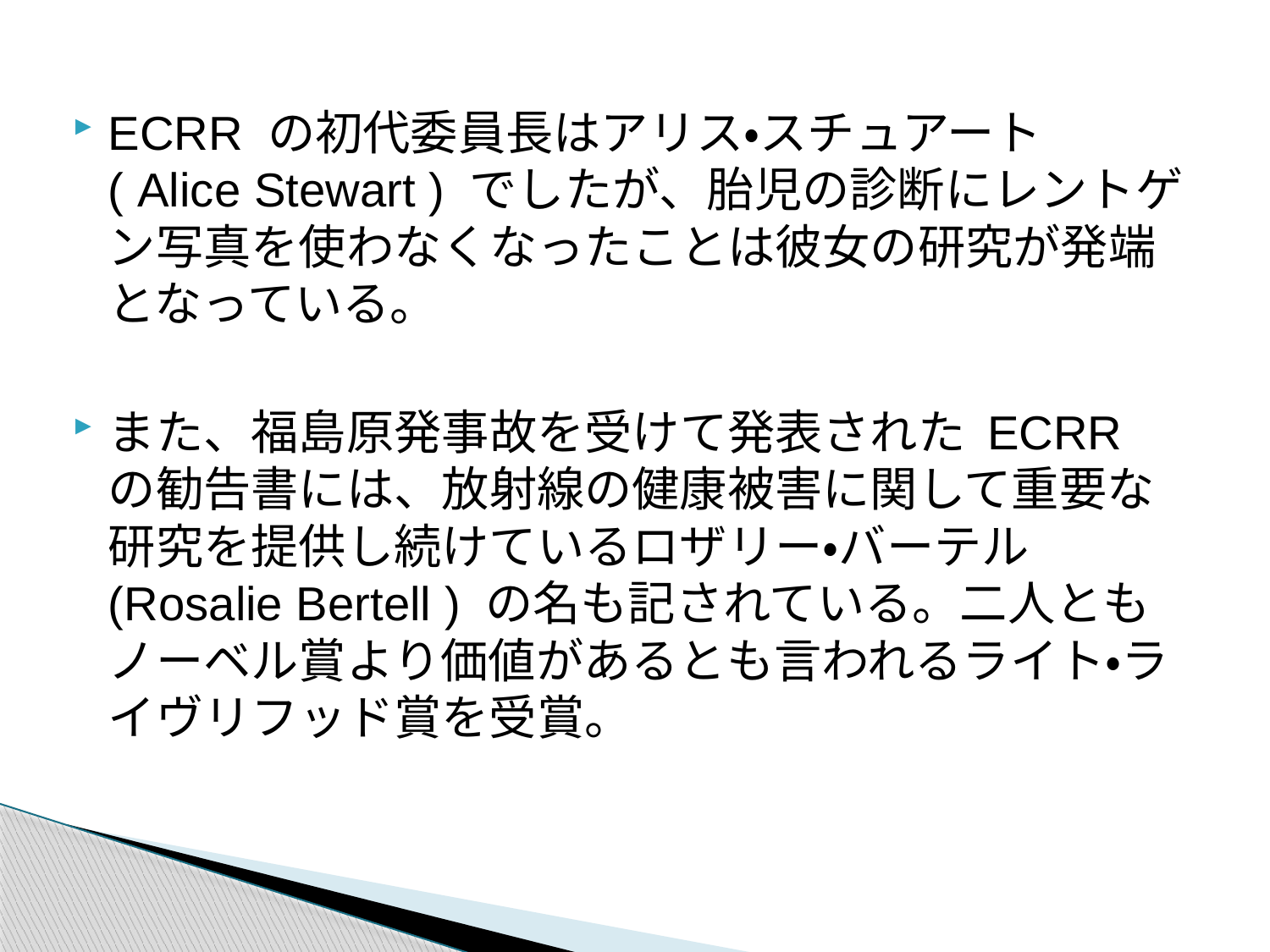

ECRR の初代委員長はアリス・スチュアート ( Alice Stewart ) でしたが、胎児の診断にレントゲン写真を使わなくなったことは彼女の研究が発端となっている。

また、福島原発事故を受けて発表された ECRR の勧告書には、放射線の健康被害に関して重要な研究を提供し続けているロザリー・バーテル (Rosalie Bertell ) の名も記されている。二人ともノーベル賞より価値があるとも言われるライト・ライヴリフッド賞を受賞。